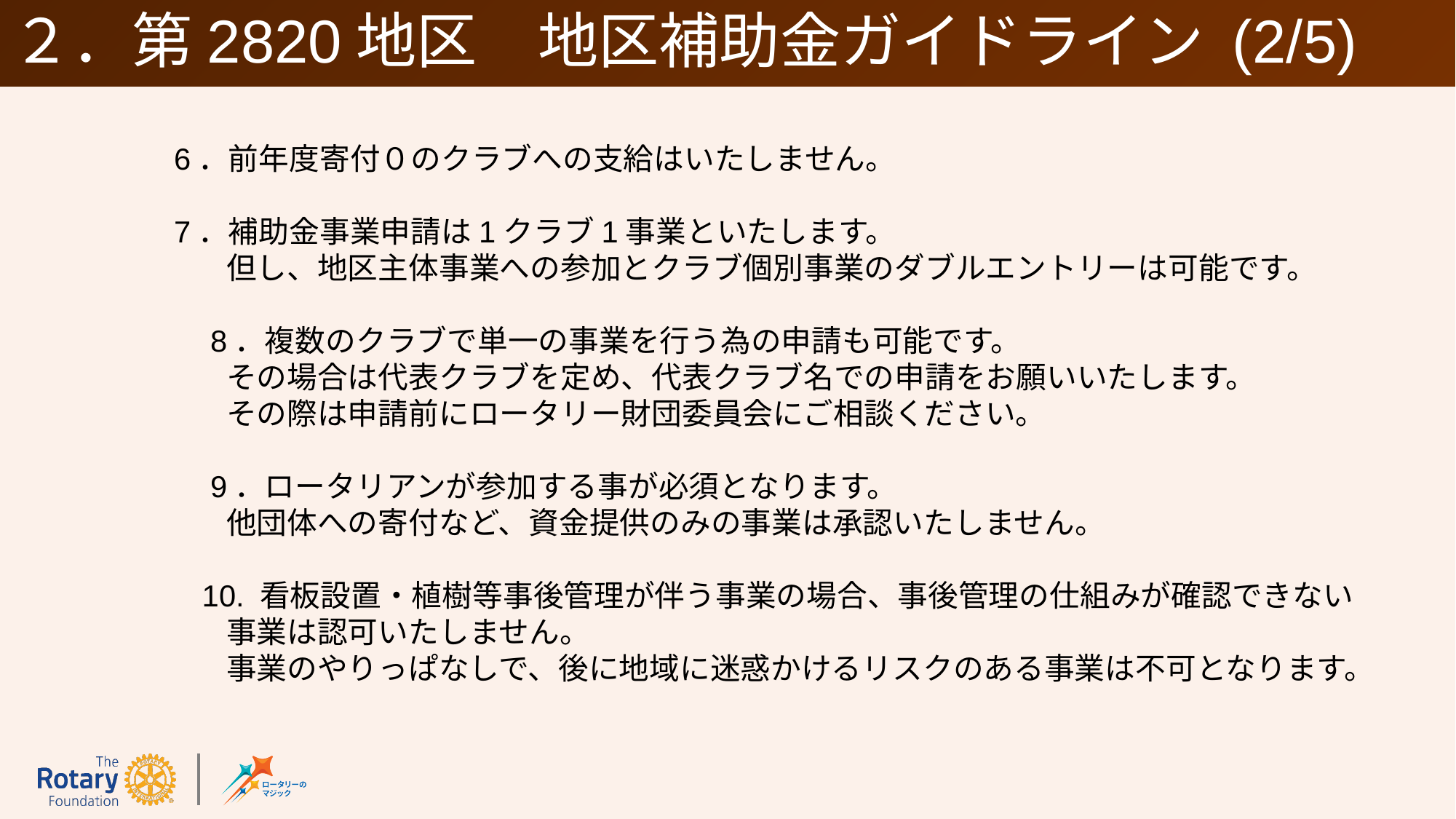

# ２．第2820地区　地区補助金ガイドライン (2/5)
 6．前年度寄付０のクラブへの支給はいたしません。

 7．補助金事業申請は1クラブ1事業といたします。
　　但し、地区主体事業への参加とクラブ個別事業のダブルエントリーは可能です。

 8．複数のクラブで単一の事業を行う為の申請も可能です。
　　その場合は代表クラブを定め、代表クラブ名での申請をお願いいたします。
　　その際は申請前にロータリー財団委員会にご相談ください。

 9．ロータリアンが参加する事が必須となります。
　　他団体への寄付など、資金提供のみの事業は承認いたしません。

10. 看板設置・植樹等事後管理が伴う事業の場合、事後管理の仕組みが確認できない
　　事業は認可いたしません。
　　事業のやりっぱなしで、後に地域に迷惑かけるリスクのある事業は不可となります。